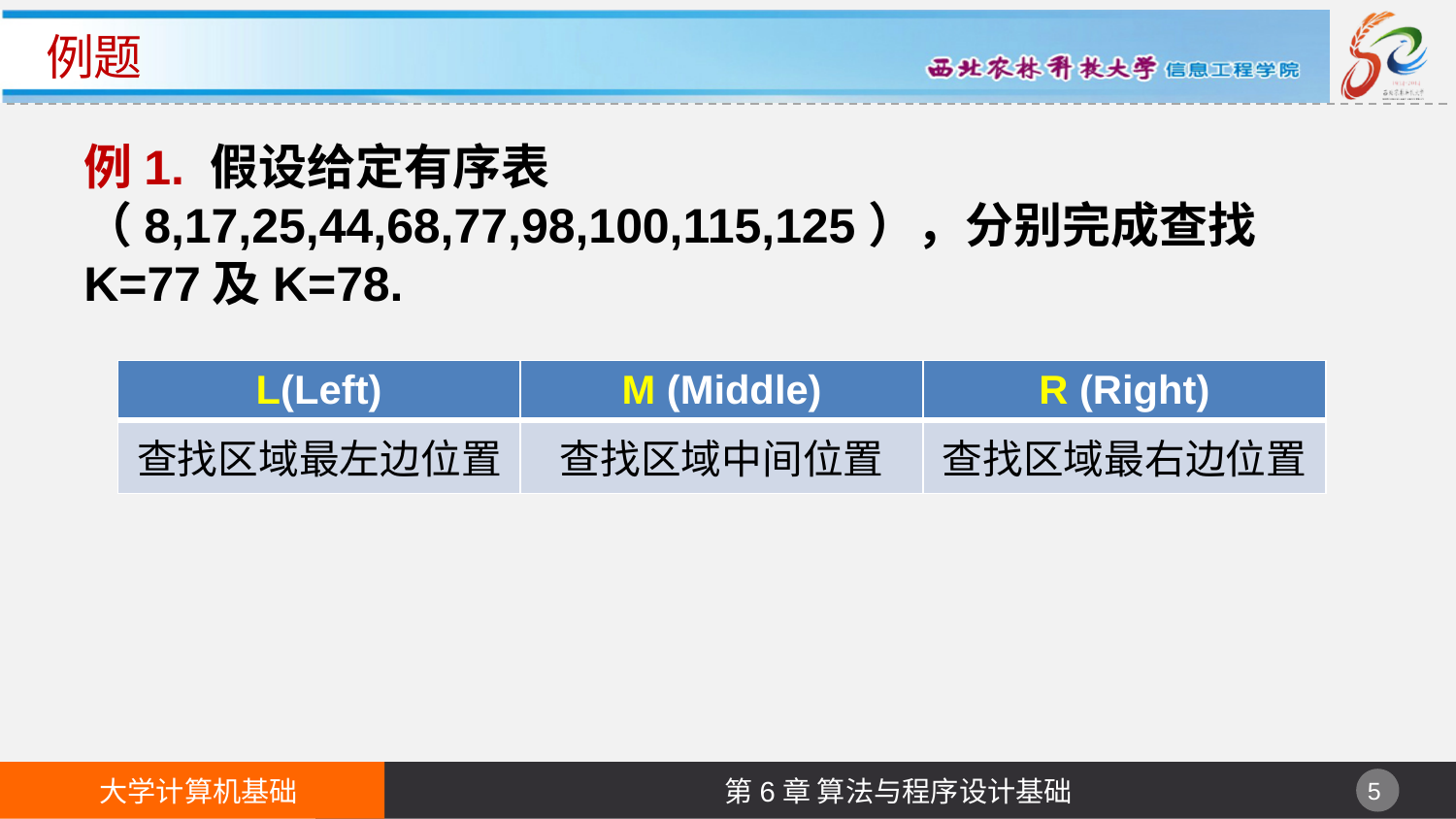

# 例题
例1. 假设给定有序表（8,17,25,44,68,77,98,100,115,125），分别完成查找K=77及K=78.
| L(Left) | M (Middle) | R (Right) |
| --- | --- | --- |
| 查找区域最左边位置 | 查找区域中间位置 | 查找区域最右边位置 |